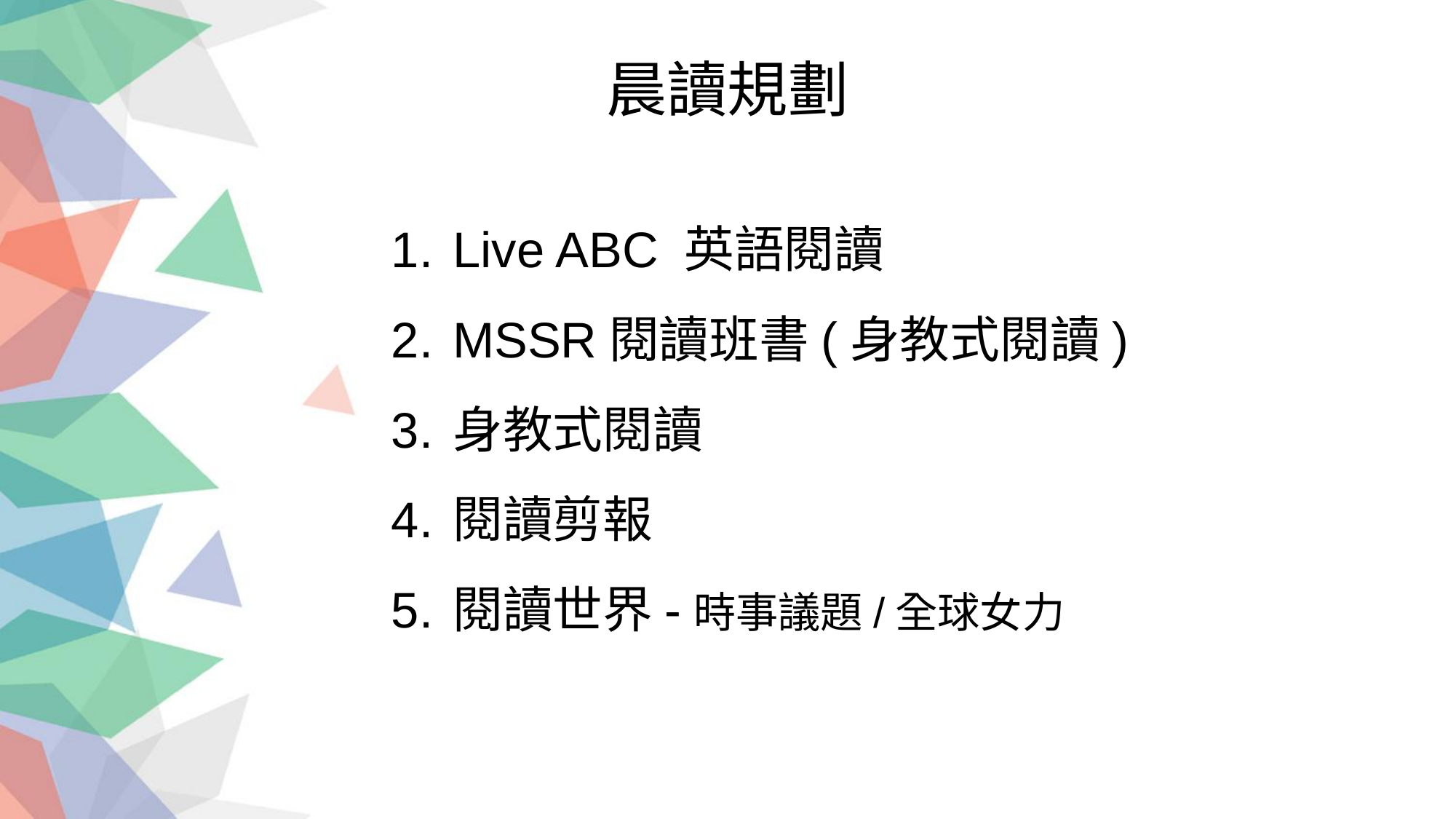

# 晨讀規劃
Live ABC 英語閱讀
MSSR閱讀班書(身教式閱讀)
身教式閱讀
閱讀剪報
閱讀世界-時事議題/全球女力